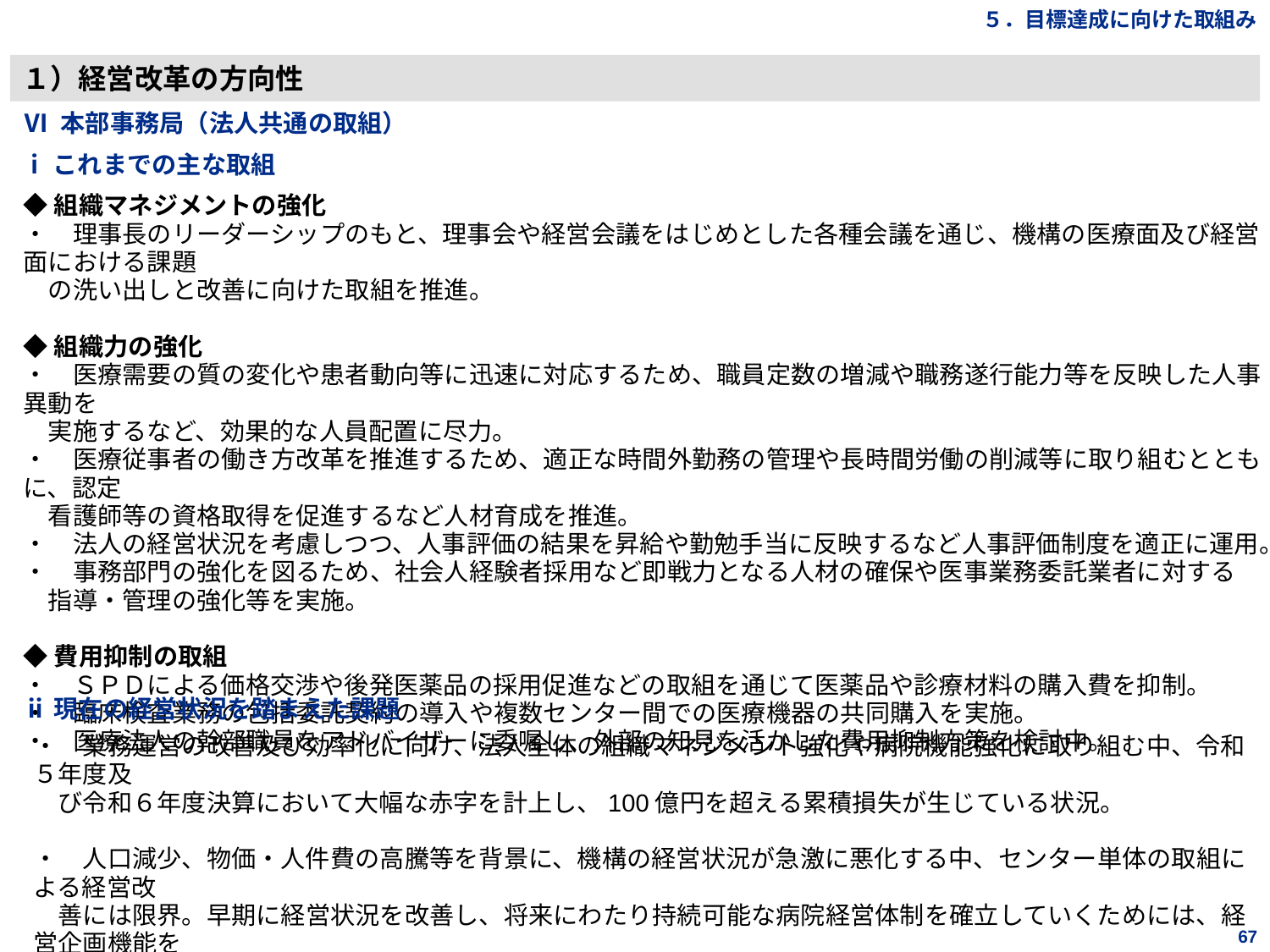

５．目標達成に向けた取組み
１）経営改革の方向性
Ⅵ 本部事務局（法人共通の取組）
ⅰこれまでの主な取組
◆組織マネジメントの強化
・　理事長のリーダーシップのもと、理事会や経営会議をはじめとした各種会議を通じ、機構の医療面及び経営面における課題
　の洗い出しと改善に向けた取組を推進。

◆組織力の強化
・　医療需要の質の変化や患者動向等に迅速に対応するため、職員定数の増減や職務遂行能力等を反映した人事異動を
　実施するなど、効果的な人員配置に尽力。
・　医療従事者の働き方改革を推進するため、適正な時間外勤務の管理や長時間労働の削減等に取り組むとともに、認定
　看護師等の資格取得を促進するなど人材育成を推進。
・　法人の経営状況を考慮しつつ、人事評価の結果を昇給や勤勉手当に反映するなど人事評価制度を適正に運用。
・　事務部門の強化を図るため、社会人経験者採用など即戦力となる人材の確保や医事業務委託業者に対する
　指導・管理の強化等を実施。

◆費用抑制の取組
・　ＳＰＤによる価格交渉や後発医薬品の採用促進などの取組を通じて医薬品や診療材料の購入費を抑制。
・　臨床検査業務の包括委託契約の導入や複数センター間での医療機器の共同購入を実施。
・　医療法人の幹部職員をアドバイザーに委嘱し、外部の知見を活かした費用抑制方策を検討中。
ⅱ現在の経営状況を踏まえた課題
・　業務運営の改善及び効率化に向け、法人全体の組織マネジメント強化や病院機能強化に取り組む中、令和５年度及
　び令和６年度決算において大幅な赤字を計上し、100億円を超える累積損失が生じている状況。

・　人口減少、物価・人件費の高騰等を背景に、機構の経営状況が急激に悪化する中、センター単体の取組による経営改
　善には限界。早期に経営状況を改善し、将来にわたり持続可能な病院経営体制を確立していくためには、経営企画機能を
　これまで以上に発揮し、更なる費用の適正化等、法人全体での規模のメリットの発揮や、事務部門も含め中長期的視点に
　立った専門人材の確保・育成、機構組織の構造改革など組織横断的な課題に一層取り組む必要がある。
67